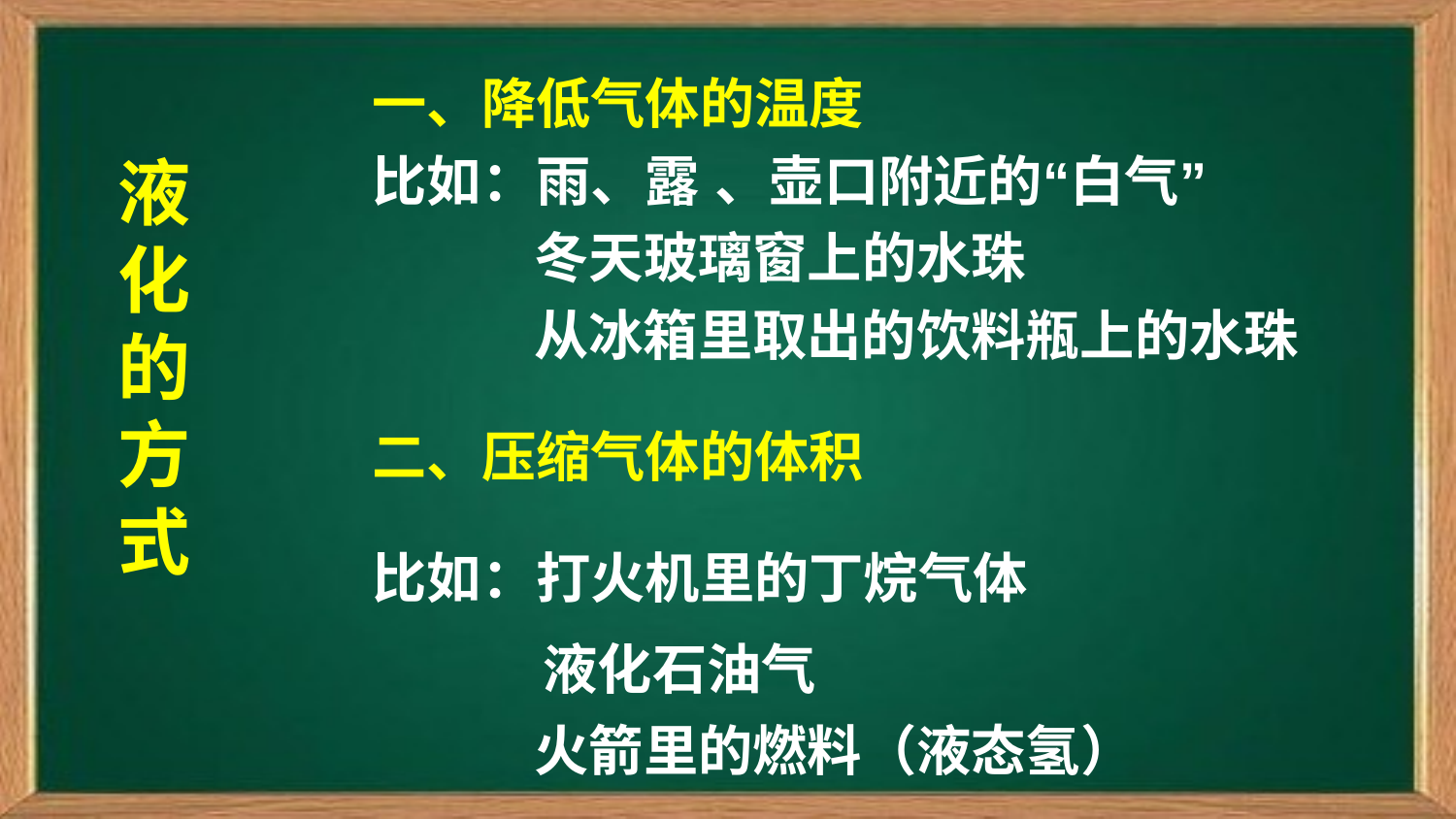

一、降低气体的温度
液化的方式
比如：雨、露 、壶口附近的“白气”

冬天玻璃窗上的水珠
从冰箱里取出的饮料瓶上的水珠
二、压缩气体的体积
比如：打火机里的丁烷气体
液化石油气
火箭里的燃料（液态氢）